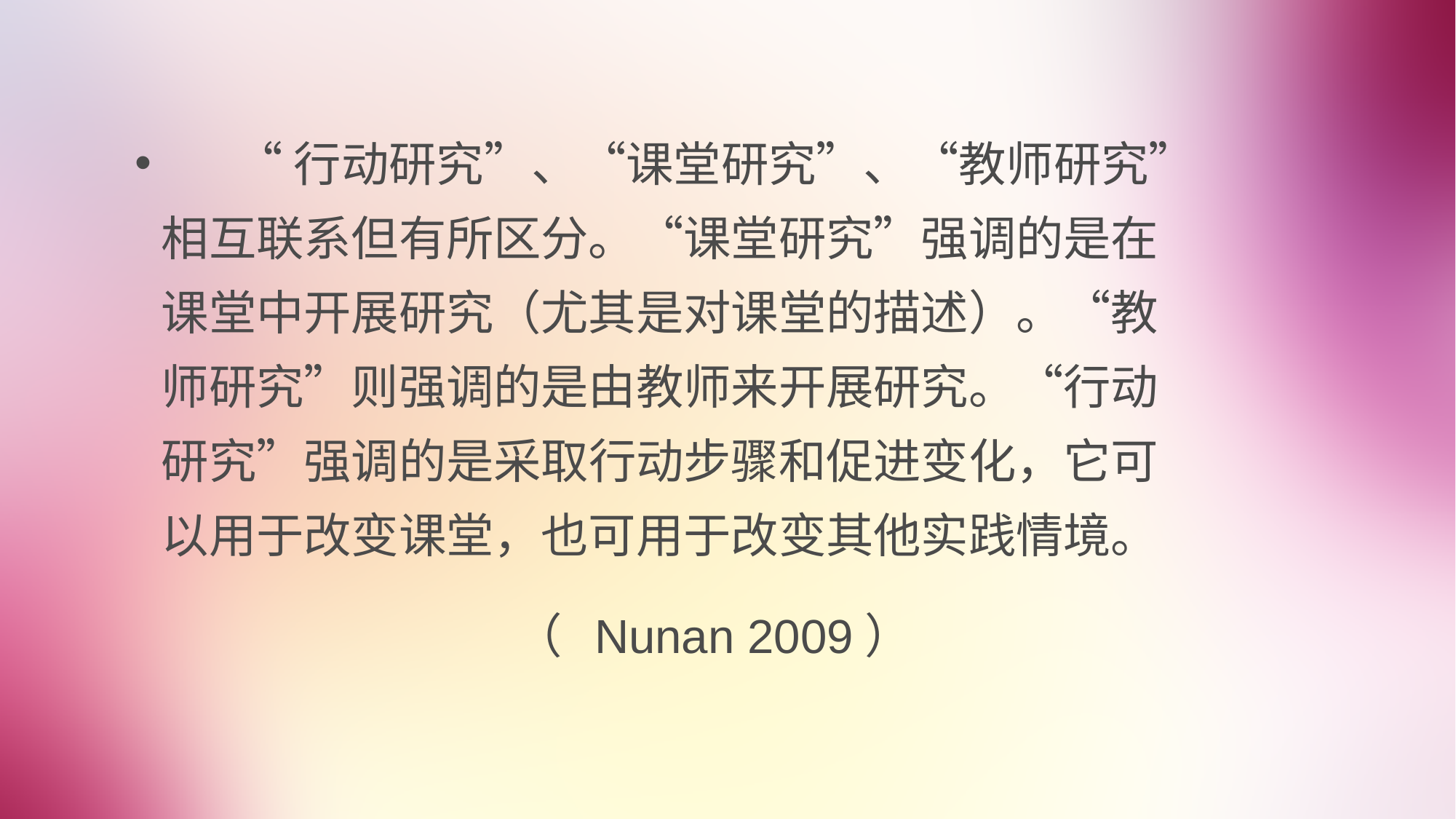

#
       “行动研究”、“课堂研究”、“教师研究”相互联系但有所区分。“课堂研究”强调的是在课堂中开展研究（尤其是对课堂的描述）。“教师研究”则强调的是由教师来开展研究。“行动研究”强调的是采取行动步骤和促进变化，它可以用于改变课堂，也可用于改变其他实践情境。
                                   （  Nunan 2009）